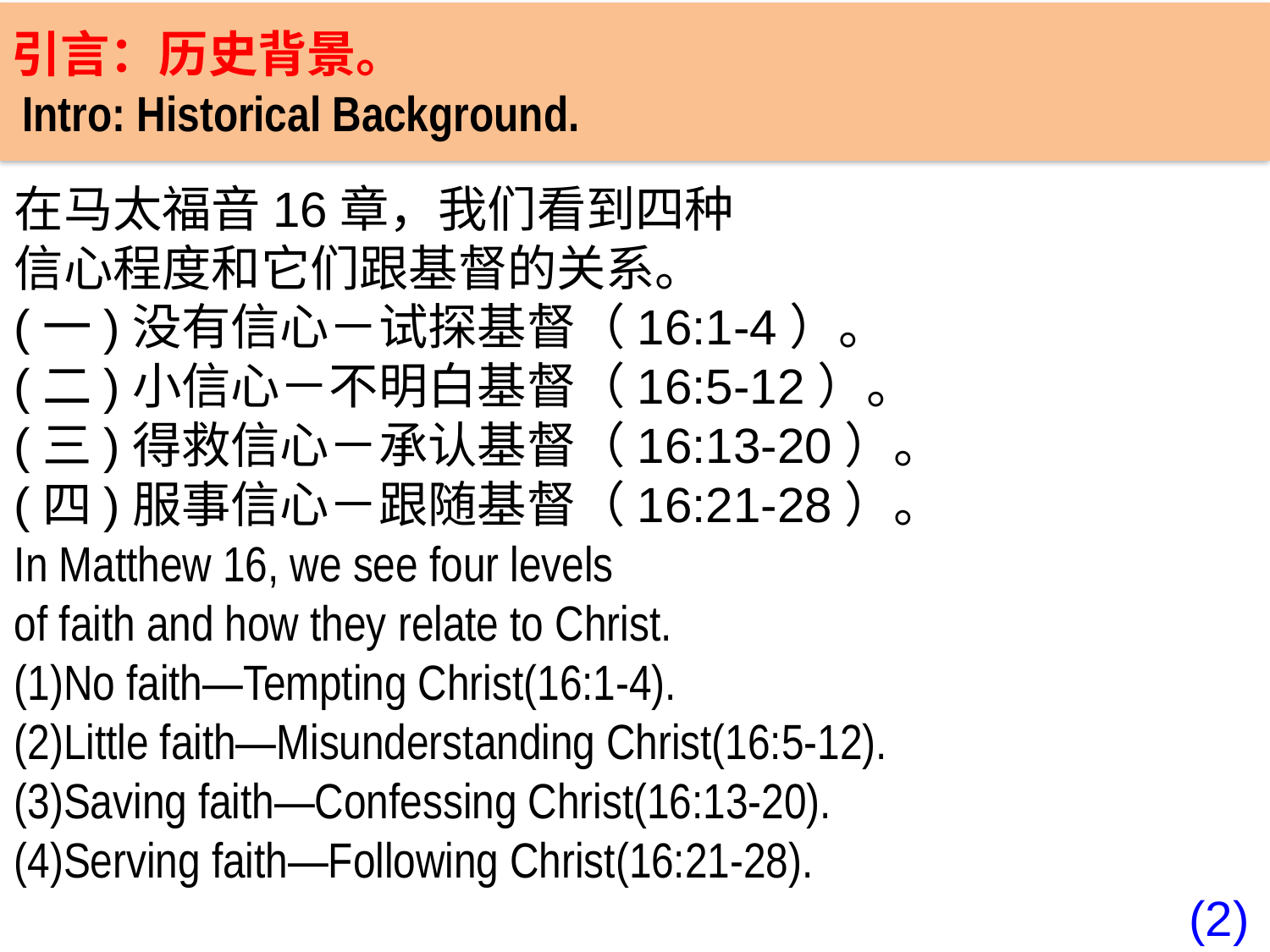

引言：历史背景。
 Intro: Historical Background.
在马太福音16章，我们看到四种
信心程度和它们跟基督的关系。
(一)没有信心－试探基督（16:1-4）。
(二)小信心－不明白基督（16:5-12）。
(三)得救信心－承认基督（16:13-20）。
(四)服事信心－跟随基督（16:21-28）。
In Matthew 16, we see four levels
of faith and how they relate to Christ.
(1)No faith—Tempting Christ(16:1-4).
(2)Little faith—Misunderstanding Christ(16:5-12).
(3)Saving faith—Confessing Christ(16:13-20).(4)Serving faith—Following Christ(16:21-28).
(2)